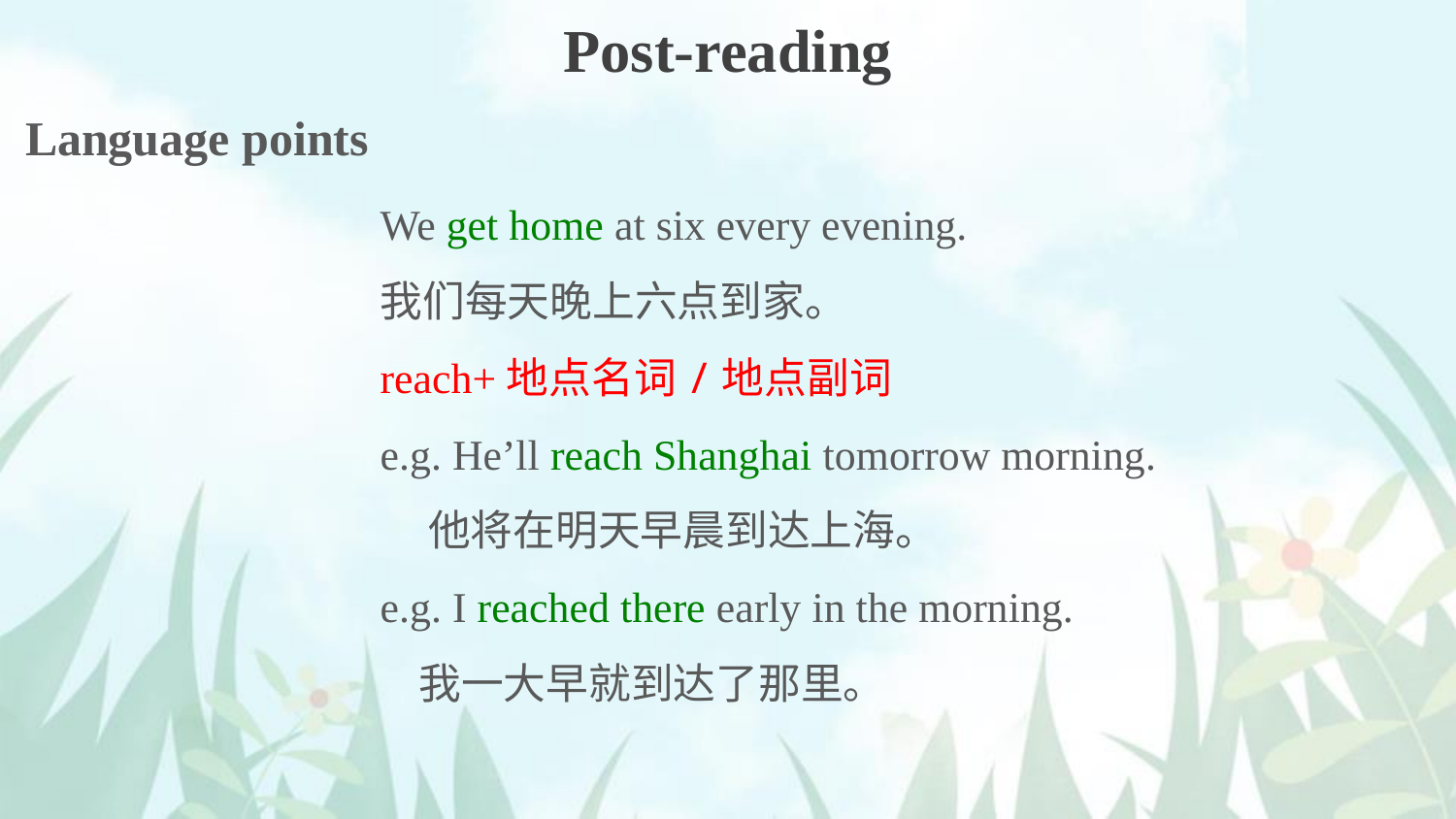

Post-reading
Language points
We get home at six every evening.
我们每天晚上六点到家。
reach+地点名词/地点副词
e.g. He’ll reach Shanghai tomorrow morning.
    他将在明天早晨到达上海。
e.g. I reached there early in the morning.
   我一大早就到达了那里。